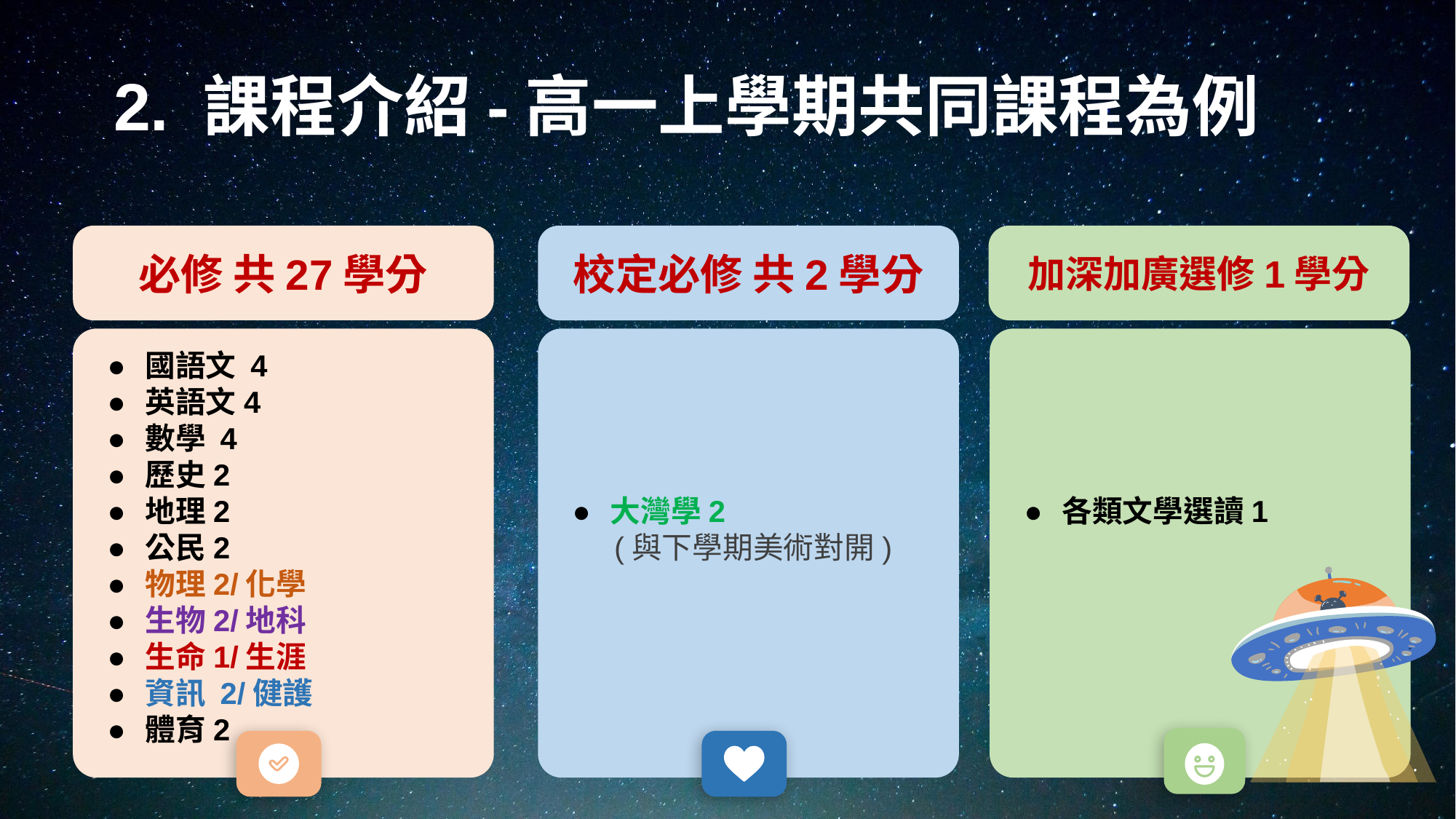

# 2. 課程介紹-高一上學期共同課程為例
必修 共27學分
校定必修 共2學分
加深加廣選修1學分
國語文 4
英語文4
數學 4
歷史2
地理2
公民2
物理2/化學
生物2/地科
生命1/生涯
資訊 2/健護
體育2

大灣學2
     (與下學期美術對開)

各類文學選讀1